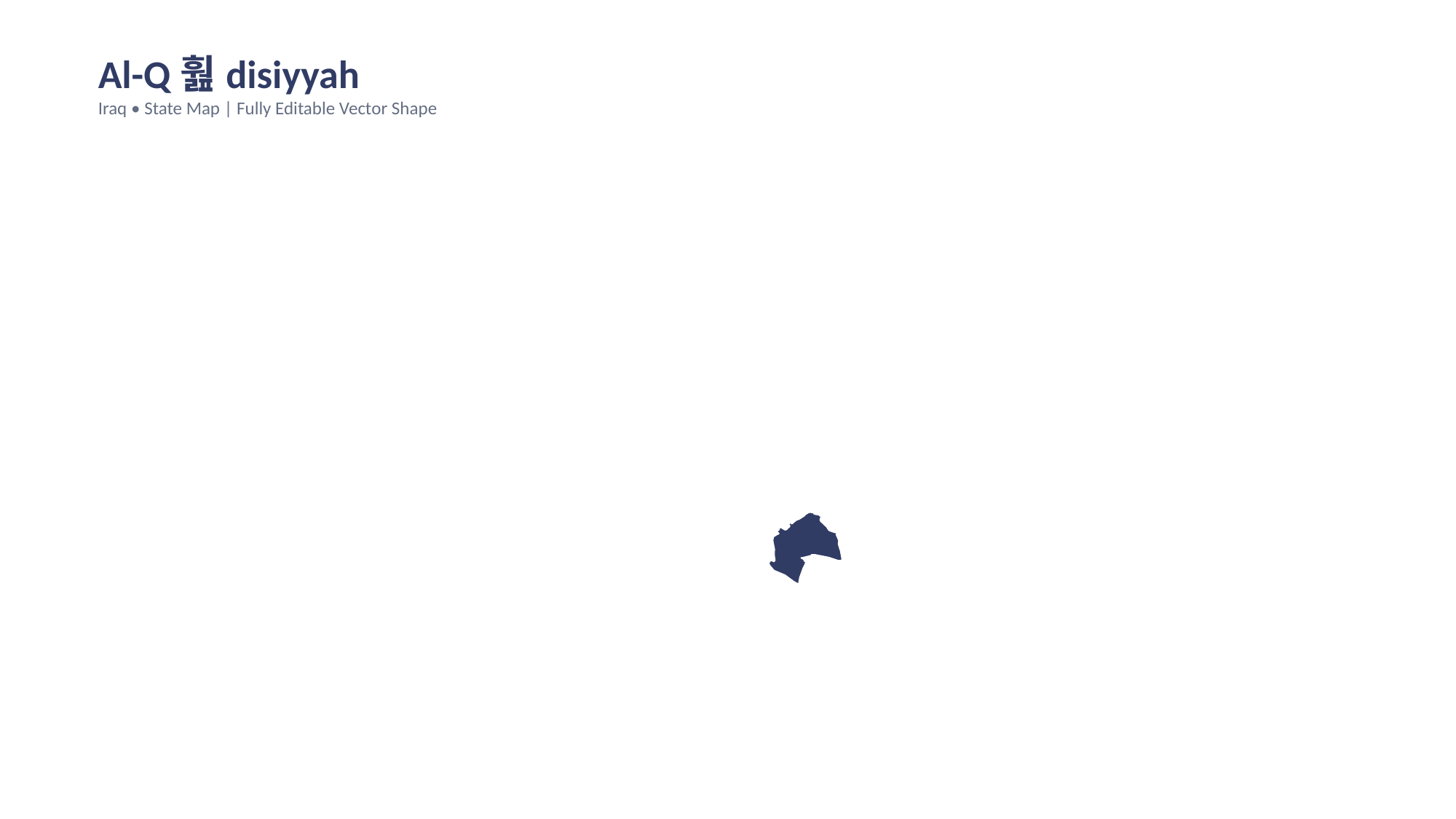

Al-Q훮disiyyah
Iraq • State Map | Fully Editable Vector Shape